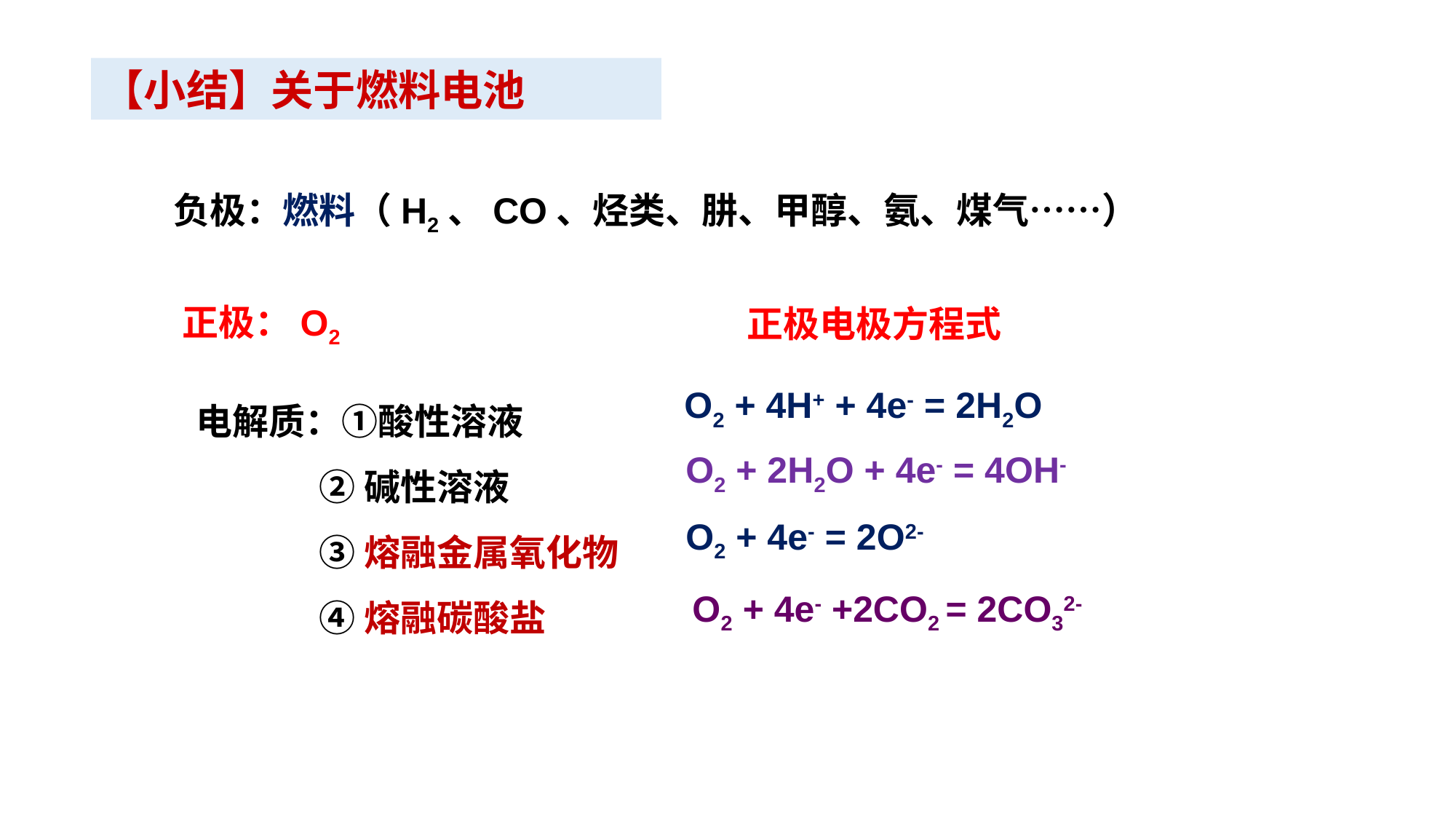

【小结】关于燃料电池
负极：燃料（H2、CO、烃类、肼、甲醇、氨、煤气……）
正极：O2
正极电极方程式
电解质：①酸性溶液
               ②碱性溶液
               ③熔融金属氧化物
               ④熔融碳酸盐
O2 + 4H+ + 4e- = 2H2O
O2 + 2H2O + 4e- = 4OH-
O2 + 4e- = 2O2-
O2 + 4e- +2CO2 = 2CO32-